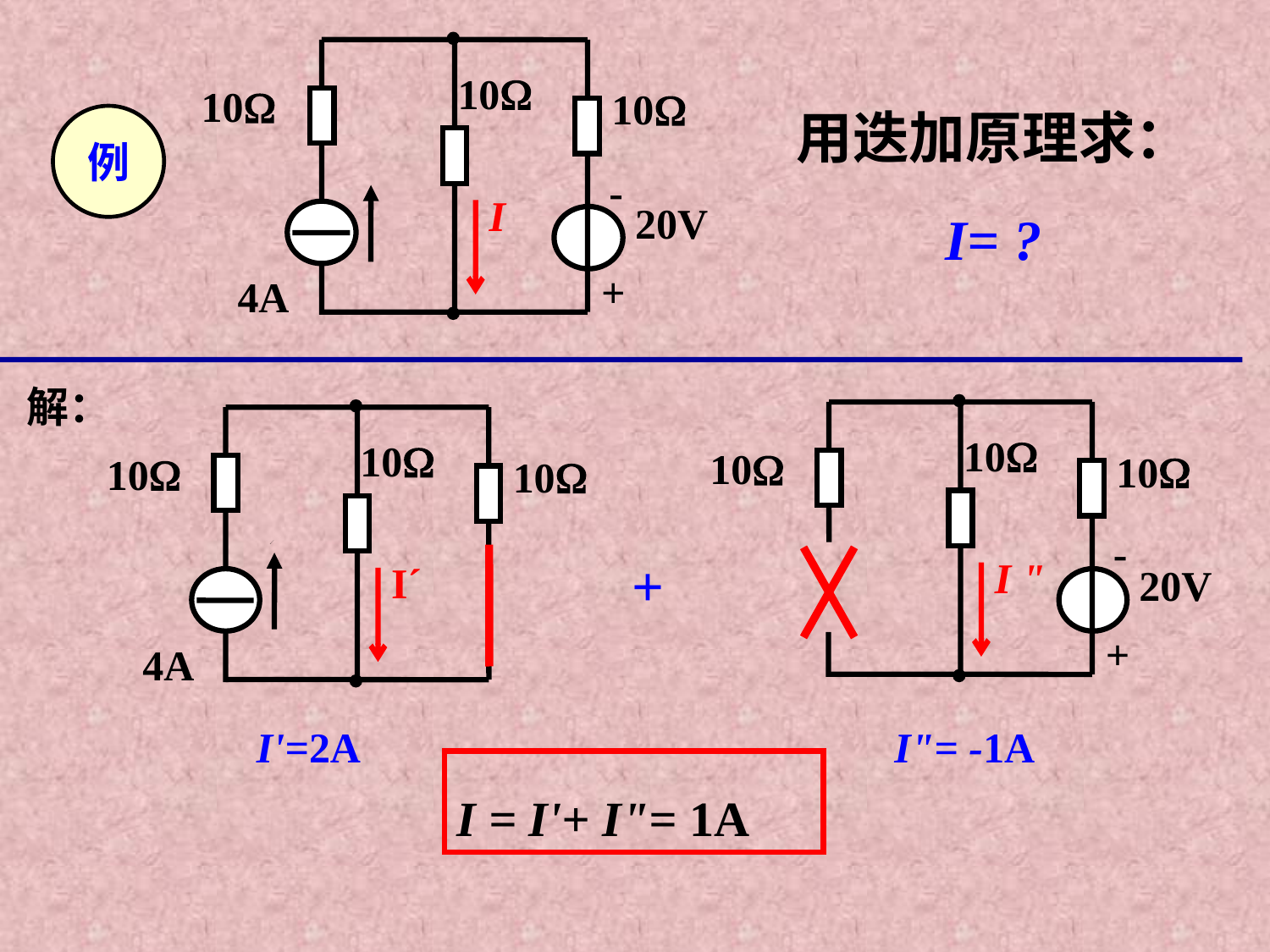

10Ω
10Ω
10Ω

-
20V
I

+
4A

用迭加原理求：
I= ?
例
解：

10Ω
10Ω
10Ω

-
20V
I "

+

10Ω
10Ω
10Ω

I´

4A

+
I'=2A
I"= -1A
I = I'+ I"= 1A